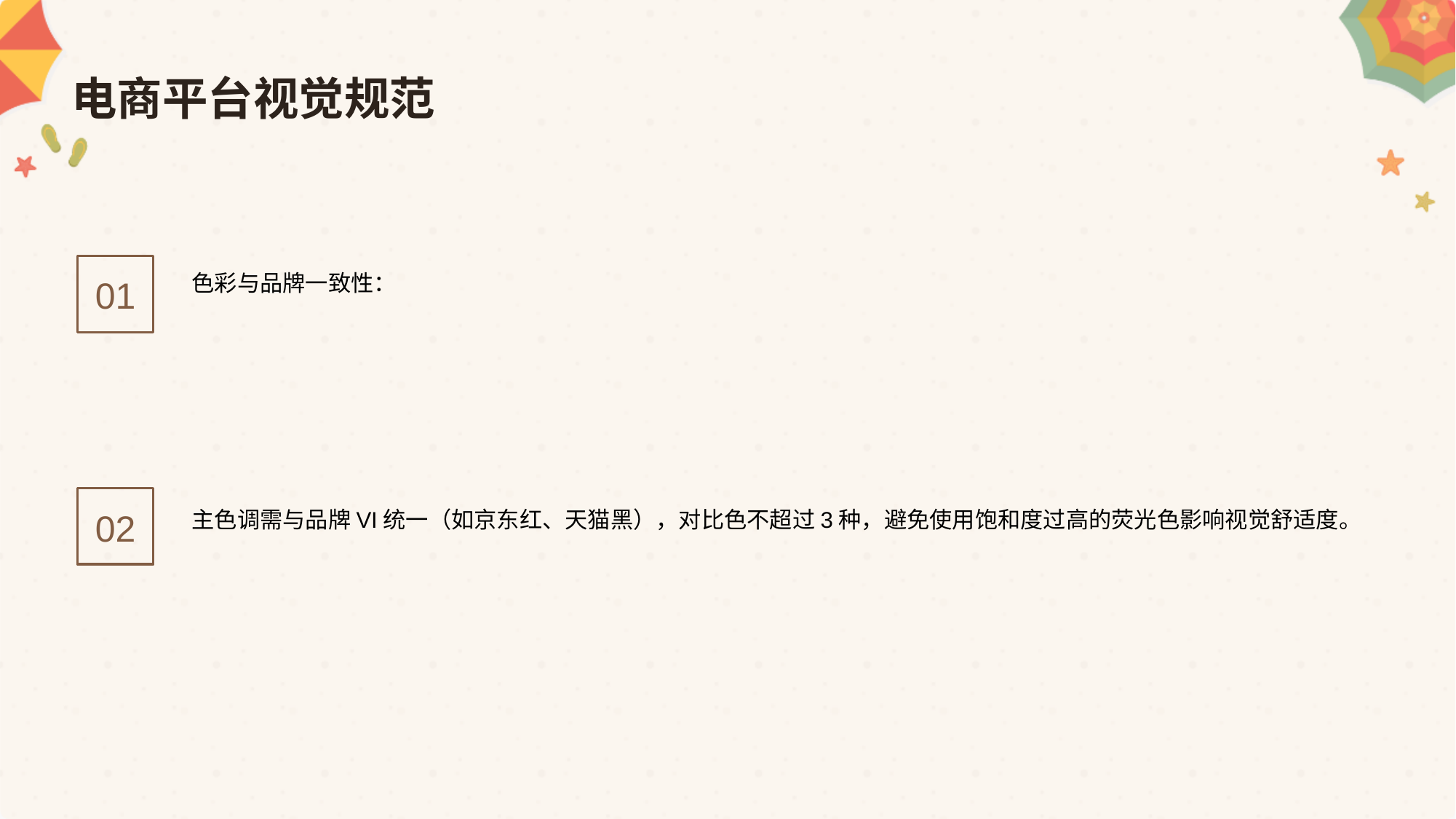

电商平台视觉规范
色彩与品牌一致性：

01
主色调需与品牌VI统一（如京东红、天猫黑），对比色不超过3种，避免使用饱和度过高的荧光色影响视觉舒适度。

02